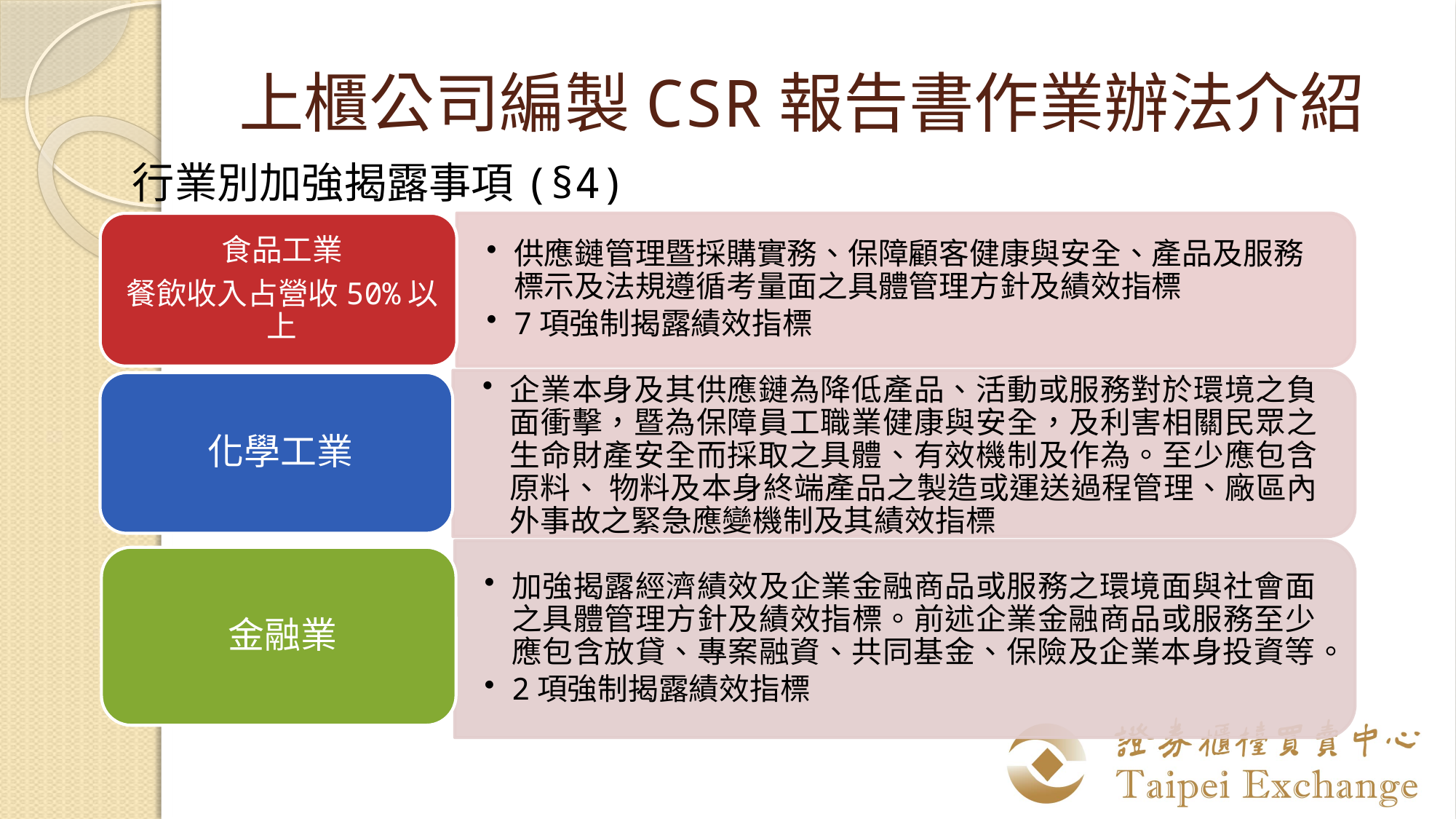

# 上櫃公司編製CSR報告書作業辦法介紹
行業別加強揭露事項(§4)
供應鏈管理暨採購實務、保障顧客健康與安全、產品及服務標示及法規遵循考量面之具體管理方針及績效指標
7項強制揭露績效指標
食品工業
餐飲收入占營收50%以上

企業本身及其供應鏈為降低產品、活動或服務對於環境之負面衝擊，暨為保障員工職業健康與安全，及利害相關民眾之生命財產安全而採取之具體、有效機制及作為。至少應包含原料、 物料及本身終端產品之製造或運送過程管理、廠區內外事故之緊急應變機制及其績效指標

化學工業
加強揭露經濟績效及企業金融商品或服務之環境面與社會面之具體管理方針及績效指標。前述企業金融商品或服務至少應包含放貸、專案融資、共同基金、保險及企業本身投資等。
2項強制揭露績效指標
金融業